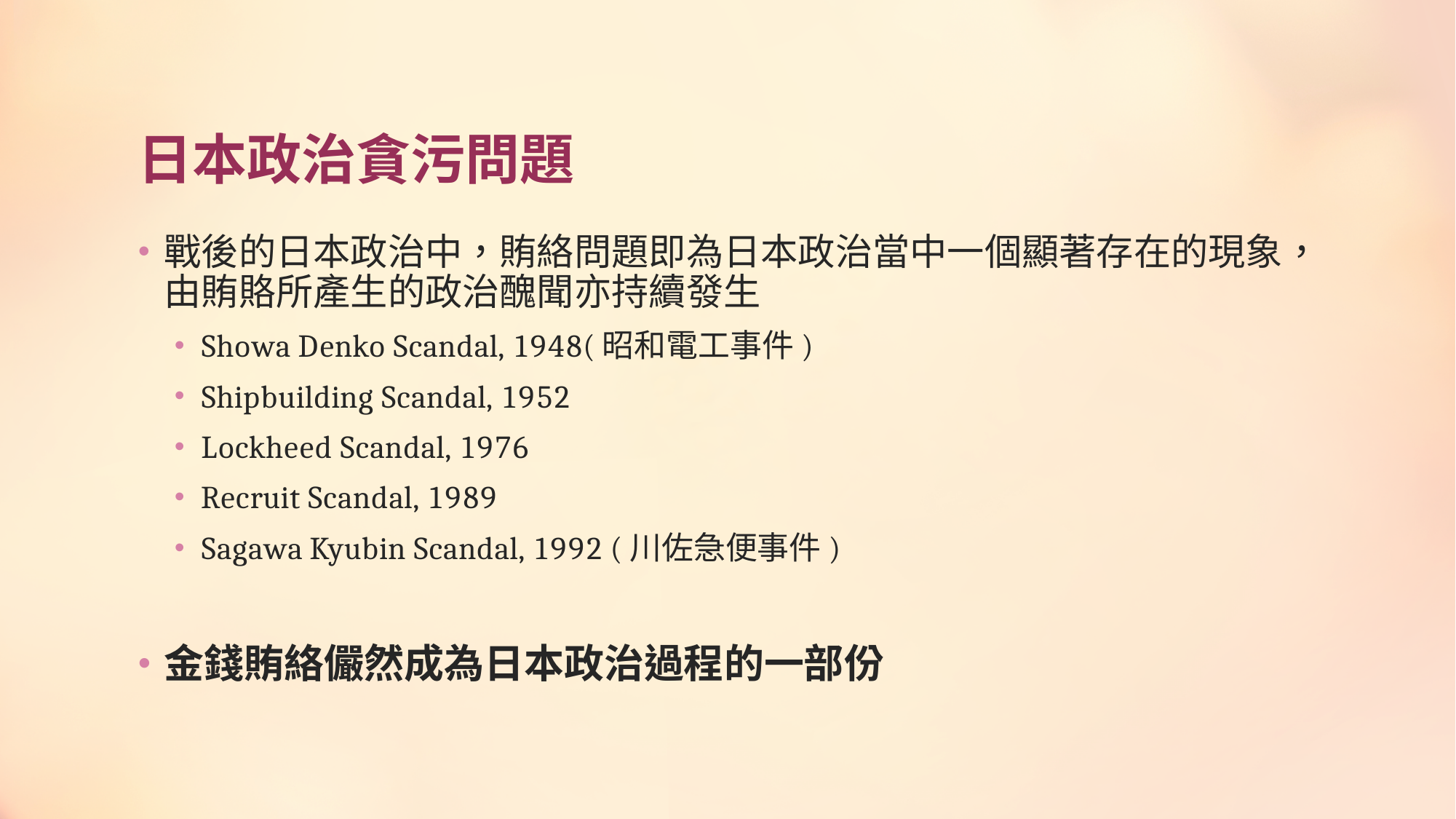

# 日本政治貪污問題
戰後的日本政治中，賄絡問題即為日本政治當中一個顯著存在的現象，由賄賂所產生的政治醜聞亦持續發生
Showa Denko Scandal, 1948(昭和電工事件)
Shipbuilding Scandal, 1952
Lockheed Scandal, 1976
Recruit Scandal, 1989
Sagawa Kyubin Scandal, 1992 (川佐急便事件)

金錢賄絡儼然成為日本政治過程的一部份